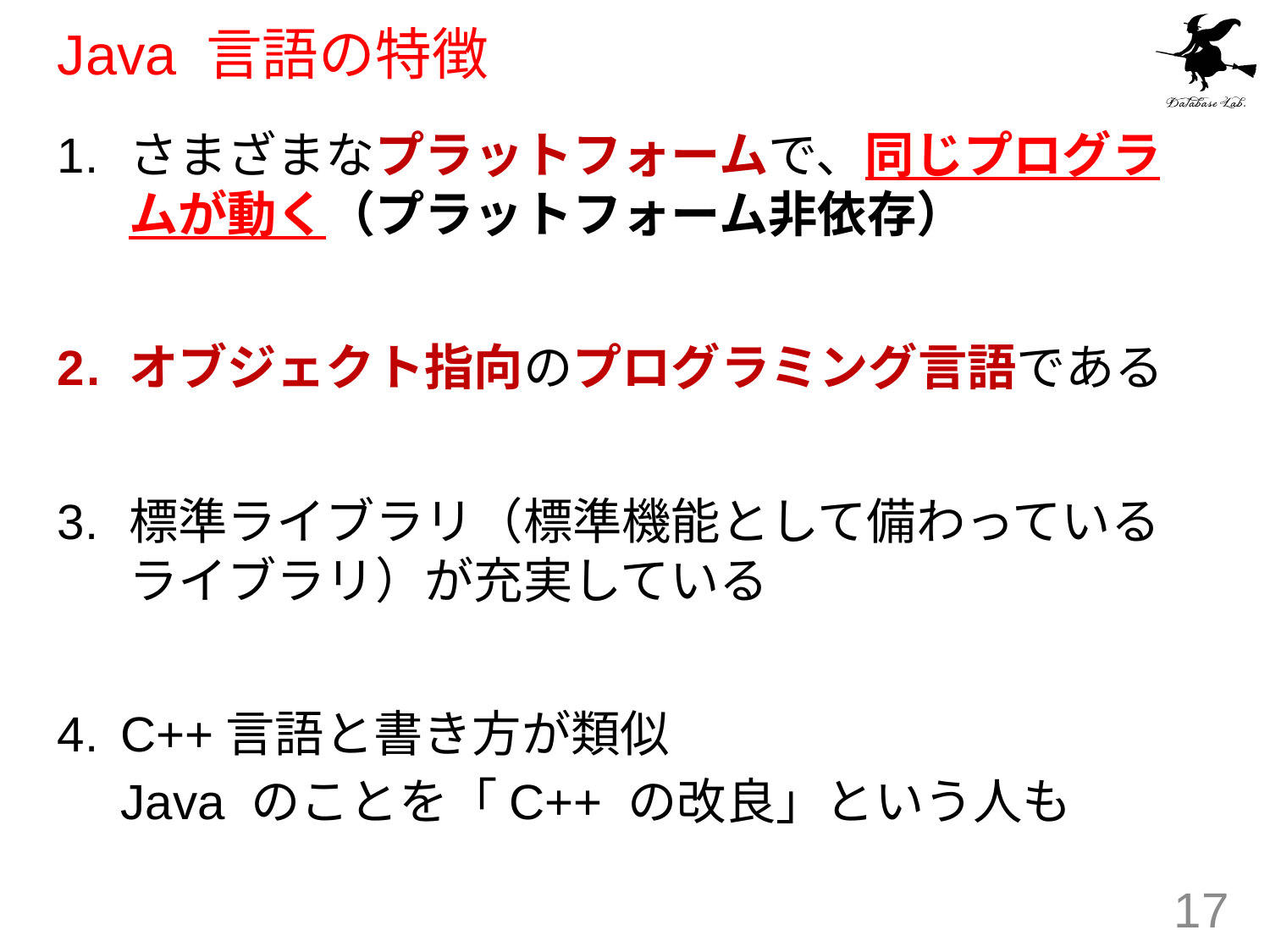

# Java 言語の特徴
さまざまなプラットフォームで、同じプログラムが動く（プラットフォーム非依存）

オブジェクト指向のプログラミング言語である

標準ライブラリ（標準機能として備わっているライブラリ）が充実している

C++言語と書き方が類似
Java のことを「C++ の改良」という人も

17